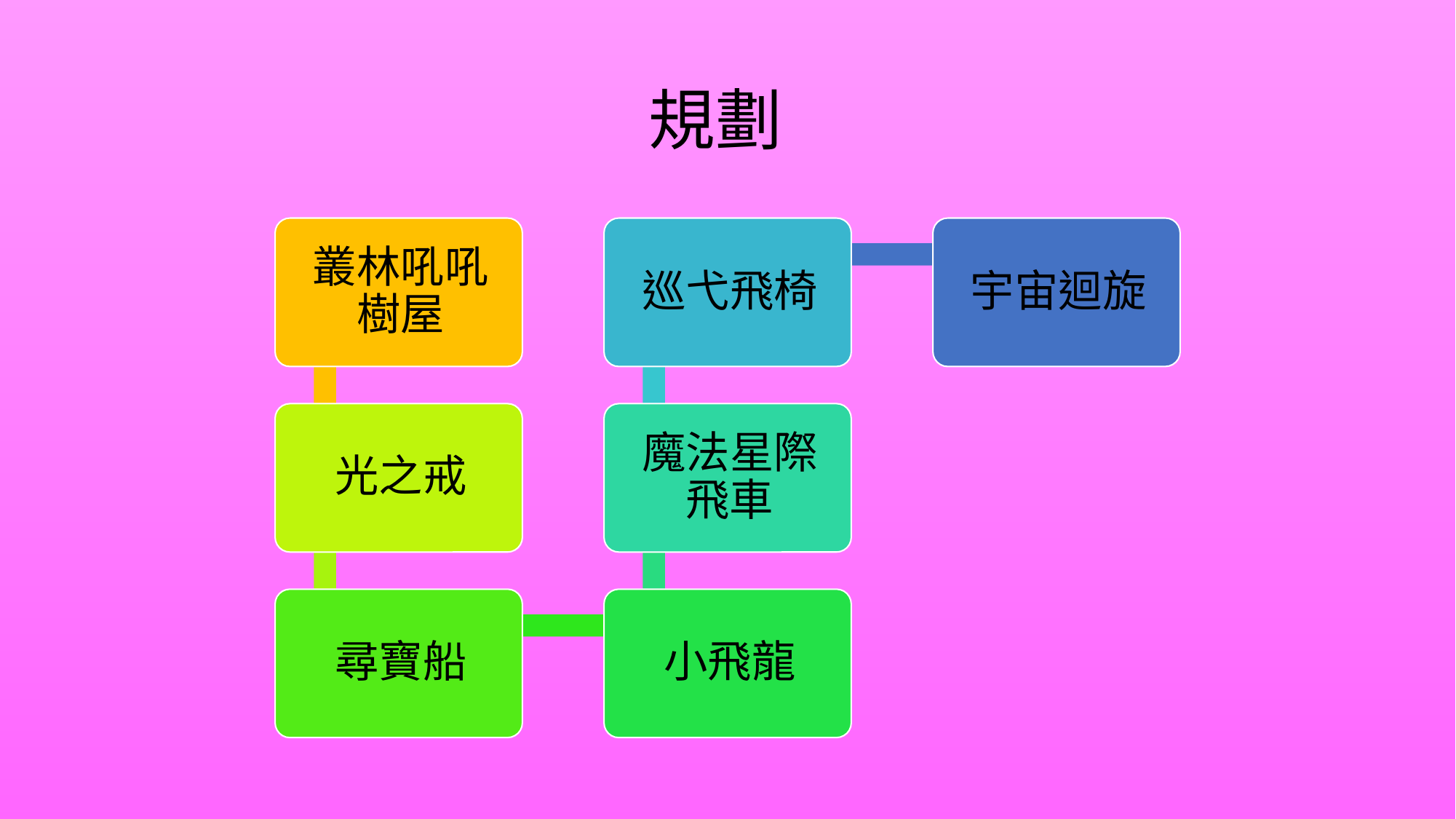

# 規劃
叢林吼吼樹屋
光之戒
尋寶船
小飛龍
魔法星際飛車
巡弋飛椅
宇宙迴旋